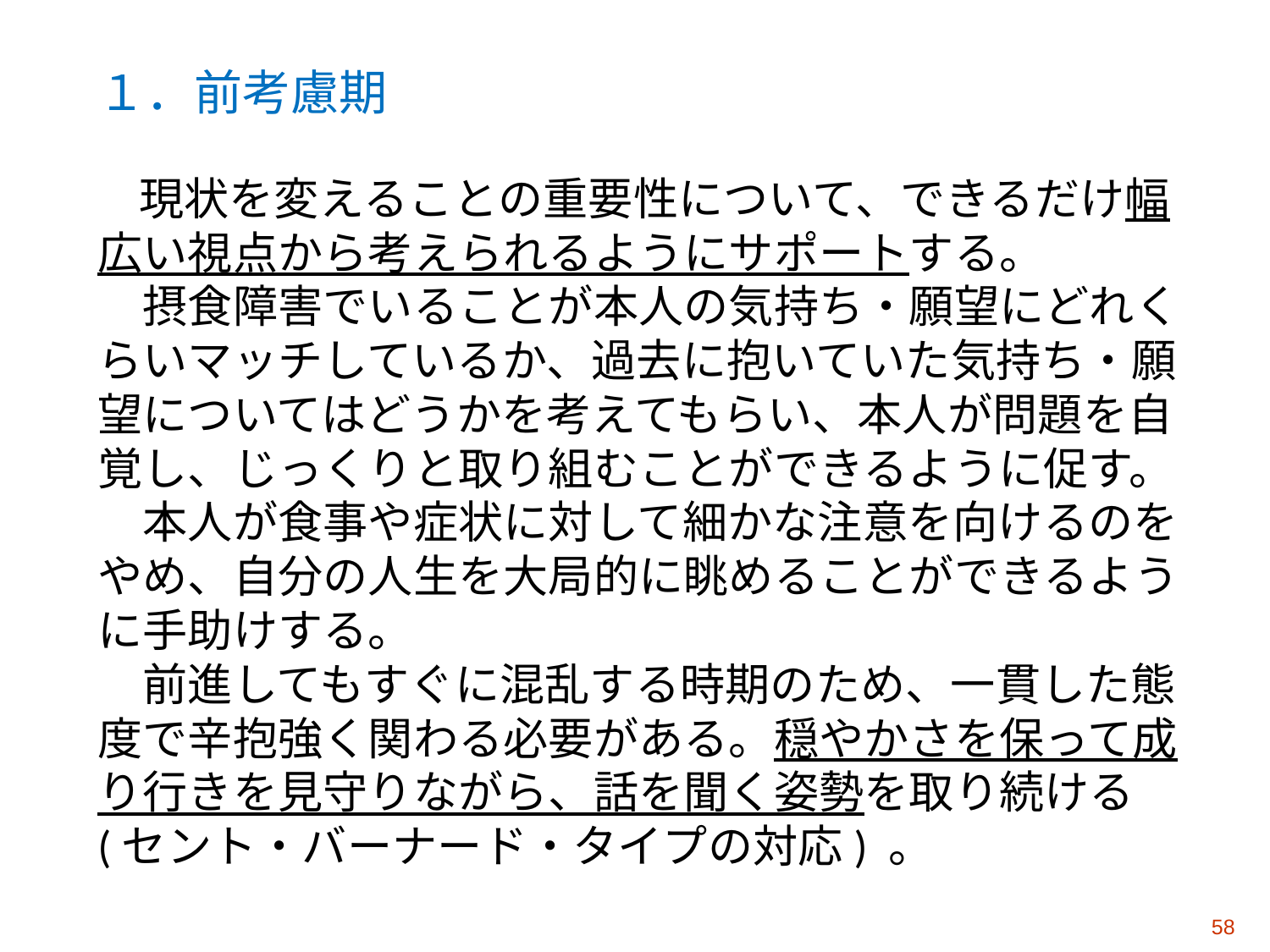

１．前考慮期

　現状を変えることの重要性について、できるだけ幅広い視点から考えられるようにサポートする。
　摂食障害でいることが本人の気持ち・願望にどれくらいマッチしているか、過去に抱いていた気持ち・願望についてはどうかを考えてもらい、本人が問題を自覚し、じっくりと取り組むことができるように促す。
　本人が食事や症状に対して細かな注意を向けるのをやめ、自分の人生を大局的に眺めることができるように手助けする。
　前進してもすぐに混乱する時期のため、一貫した態度で辛抱強く関わる必要がある。穏やかさを保って成り行きを見守りながら、話を聞く姿勢を取り続ける(セント・バーナード・タイプの対応) 。

58